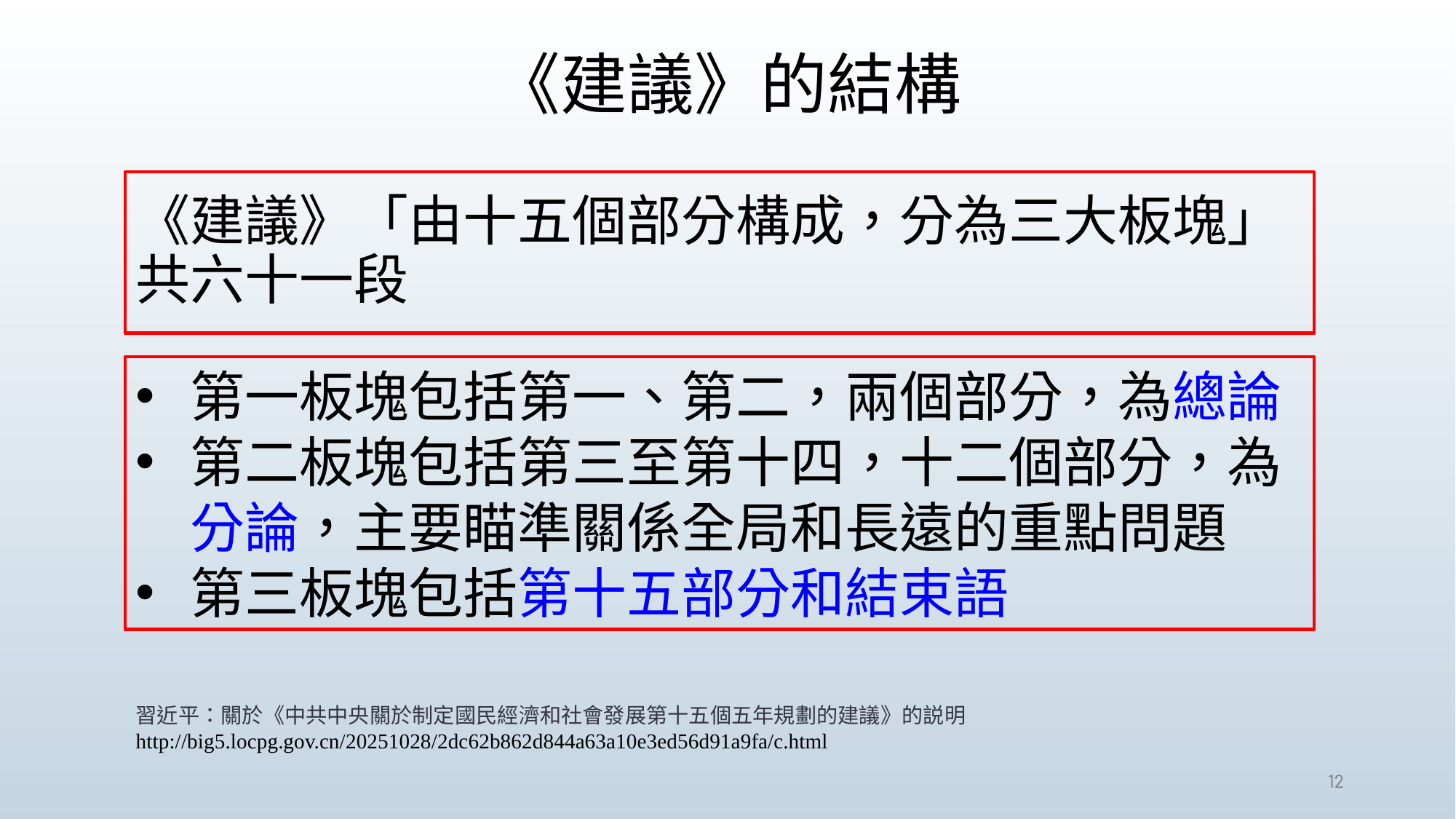

《建議》的結構
# 《建議》「由十五個部分構成，分為三大板塊」共六十一段
第一板塊包括第一、第二，兩個部分，為總論
第二板塊包括第三至第十四，十二個部分，為分論，主要瞄準關係全局和長遠的重點問題
第三板塊包括第十五部分和結束語
習近平：關於《中共中央關於制定國民經濟和社會發展第十五個五年規劃的建議》的説明http://big5.locpg.gov.cn/20251028/2dc62b862d844a63a10e3ed56d91a9fa/c.html
12